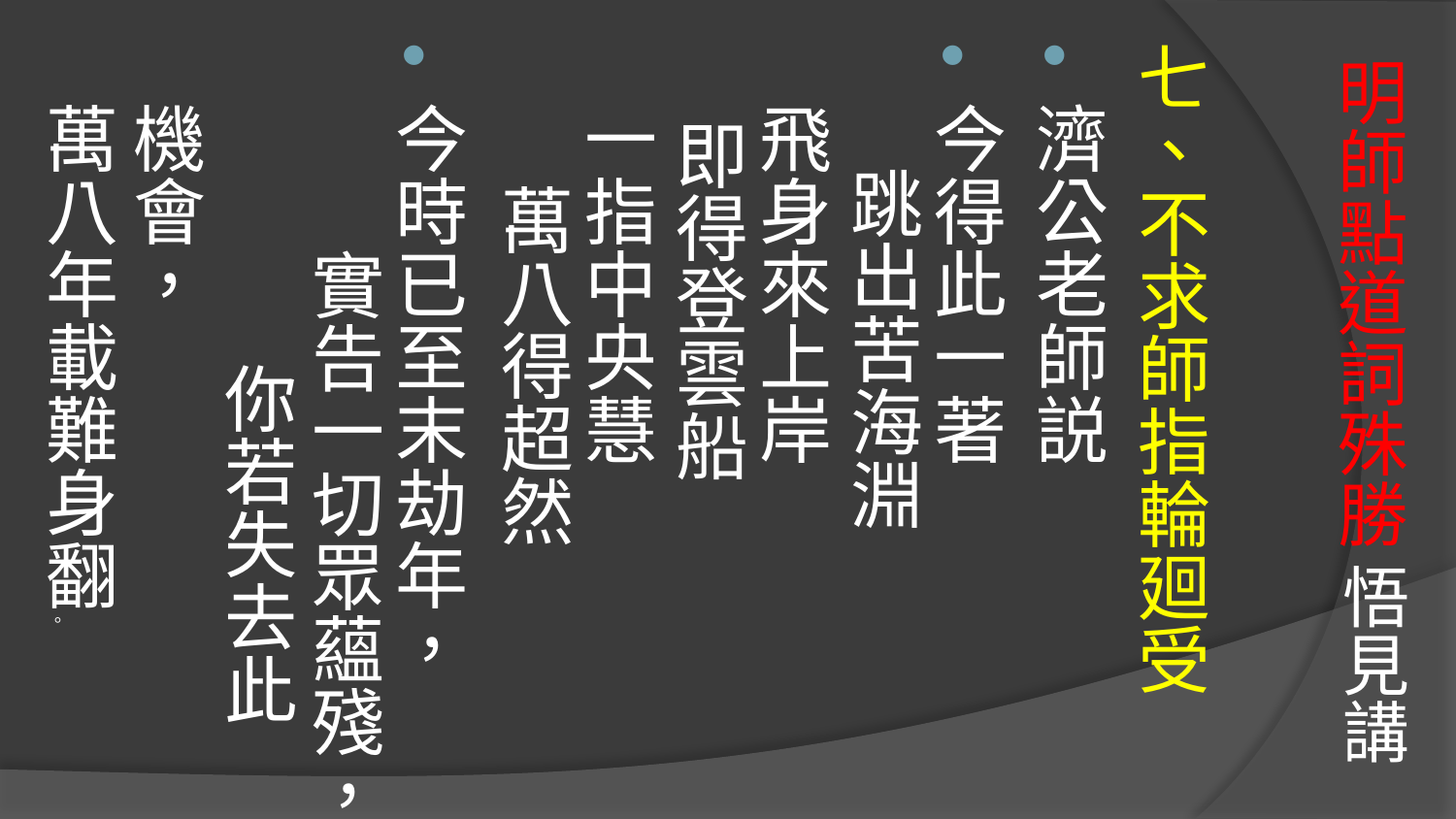

七、不求師指輪廻受
濟公老師説
今得此一著                        跳出苦海淵 
飛身來上岸                     即得登雲船
一指中央慧                         萬八得超然
今時已至末劫年，                實告一切眾蘊殘，                你若失去此機會，                           萬八年載難身翻。
# 明師點道詞殊勝 悟見講